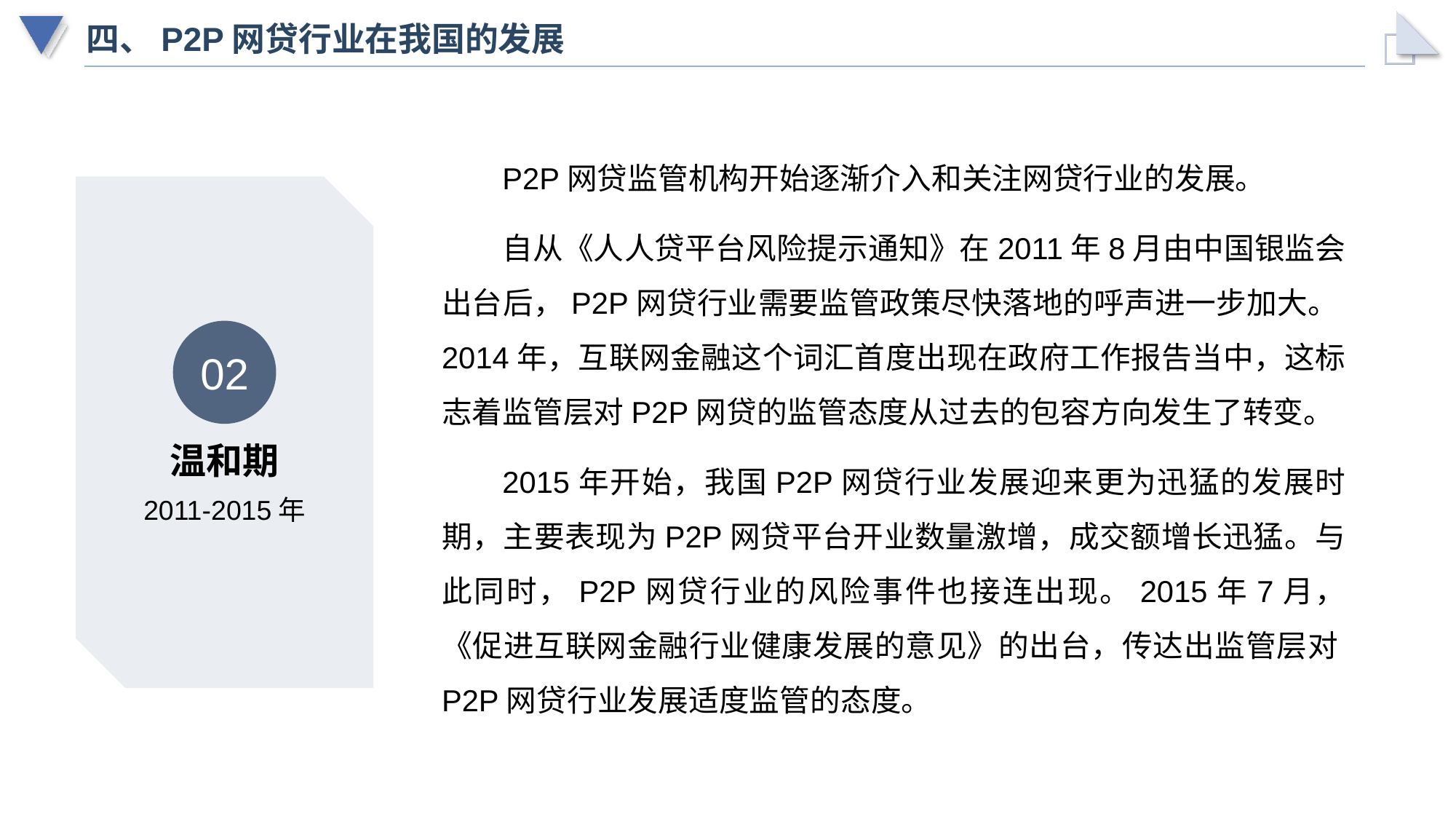

# 四、P2P网贷行业在我国的发展
P2P网贷监管机构开始逐渐介入和关注网贷行业的发展。
自从《人人贷平台风险提示通知》在2011年8月由中国银监会出台后，P2P网贷行业需要监管政策尽快落地的呼声进一步加大。2014年，互联网金融这个词汇首度出现在政府工作报告当中，这标志着监管层对P2P网贷的监管态度从过去的包容方向发生了转变。
2015年开始，我国P2P网贷行业发展迎来更为迅猛的发展时期，主要表现为P2P网贷平台开业数量激增，成交额增长迅猛。与此同时，P2P网贷行业的风险事件也接连出现。2015年7月，《促进互联网金融行业健康发展的意见》的出台，传达出监管层对P2P网贷行业发展适度监管的态度。

02
温和期
2011-2015年